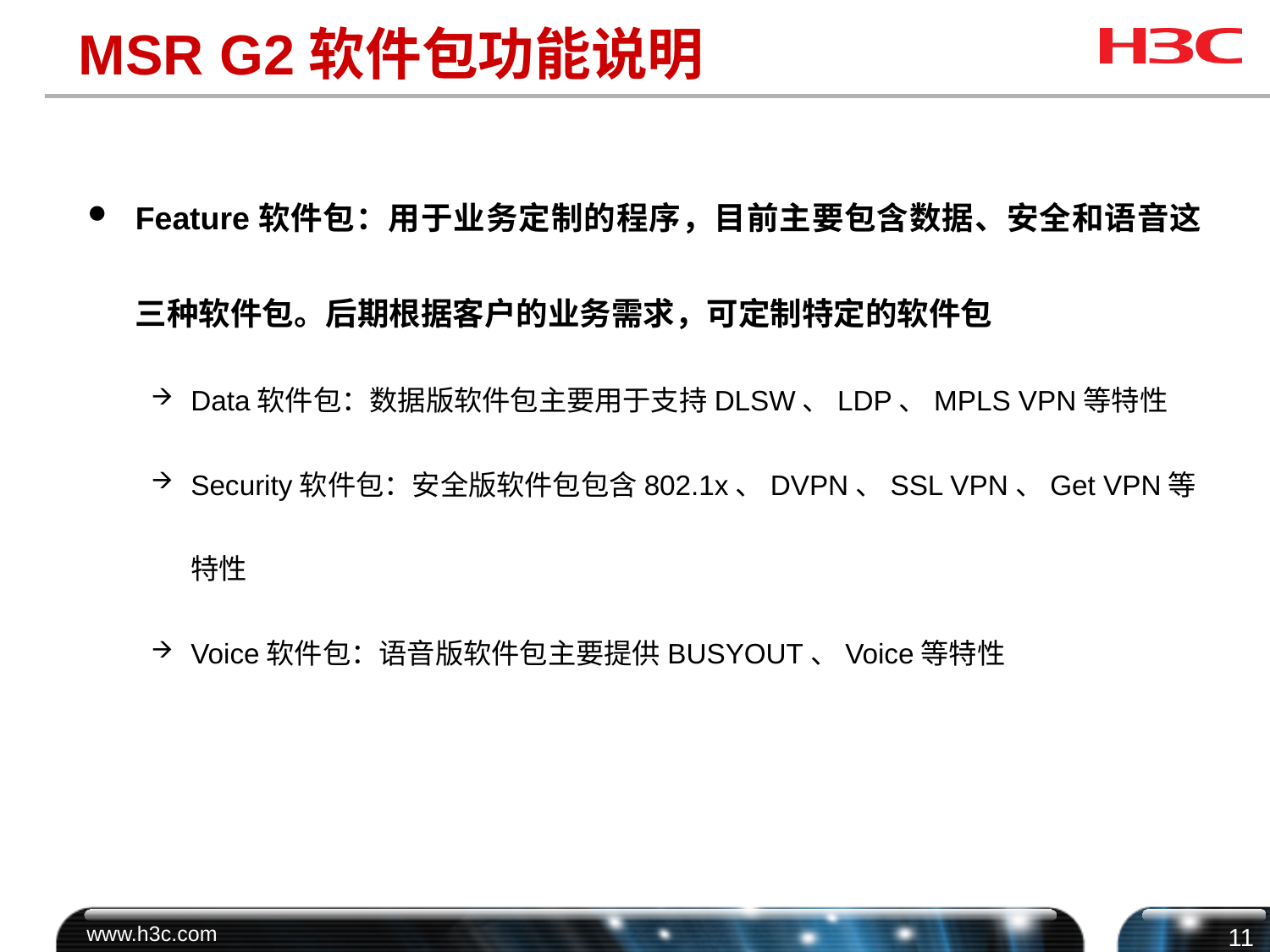

# MSR G2软件包功能说明
Feature软件包：用于业务定制的程序，目前主要包含数据、安全和语音这三种软件包。后期根据客户的业务需求，可定制特定的软件包
Data软件包：数据版软件包主要用于支持DLSW、LDP、MPLS VPN等特性
Security软件包：安全版软件包包含802.1x、DVPN、SSL VPN、Get VPN等特性
Voice软件包：语音版软件包主要提供BUSYOUT、Voice等特性